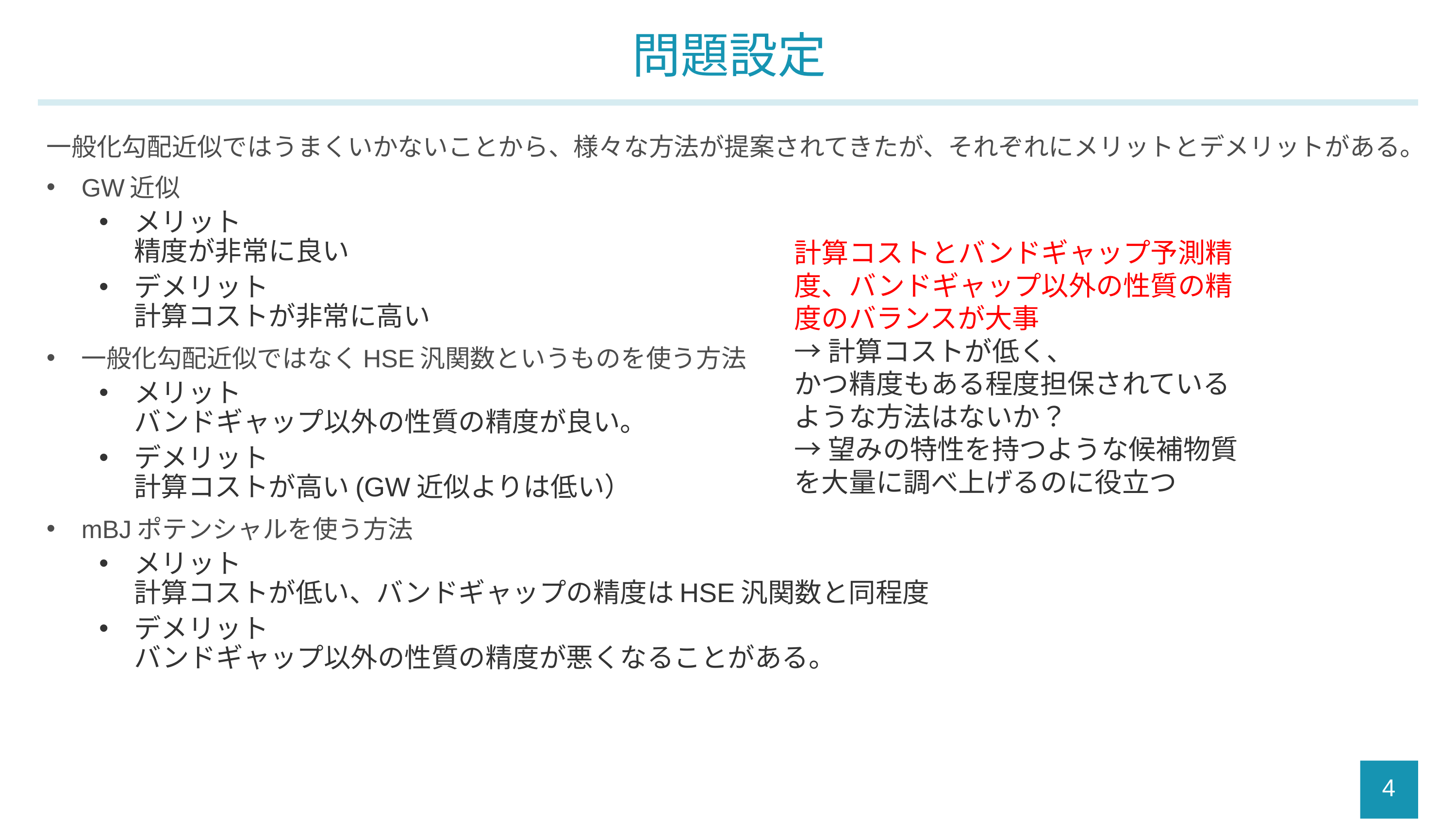

# 問題設定
一般化勾配近似ではうまくいかないことから、様々な方法が提案されてきたが、それぞれにメリットとデメリットがある。
GW近似
メリット
精度が非常に良い
デメリット
計算コストが非常に高い
一般化勾配近似ではなくHSE汎関数というものを使う方法
メリット
バンドギャップ以外の性質の精度が良い。
デメリット
計算コストが高い(GW近似よりは低い）
mBJポテンシャルを使う方法
メリット
計算コストが低い、バンドギャップの精度はHSE汎関数と同程度
デメリット
バンドギャップ以外の性質の精度が悪くなることがある。
計算コストとバンドギャップ予測精度、バンドギャップ以外の性質の精度のバランスが大事
→計算コストが低く、
かつ精度もある程度担保されているような方法はないか？
→望みの特性を持つような候補物質を大量に調べ上げるのに役立つ

4